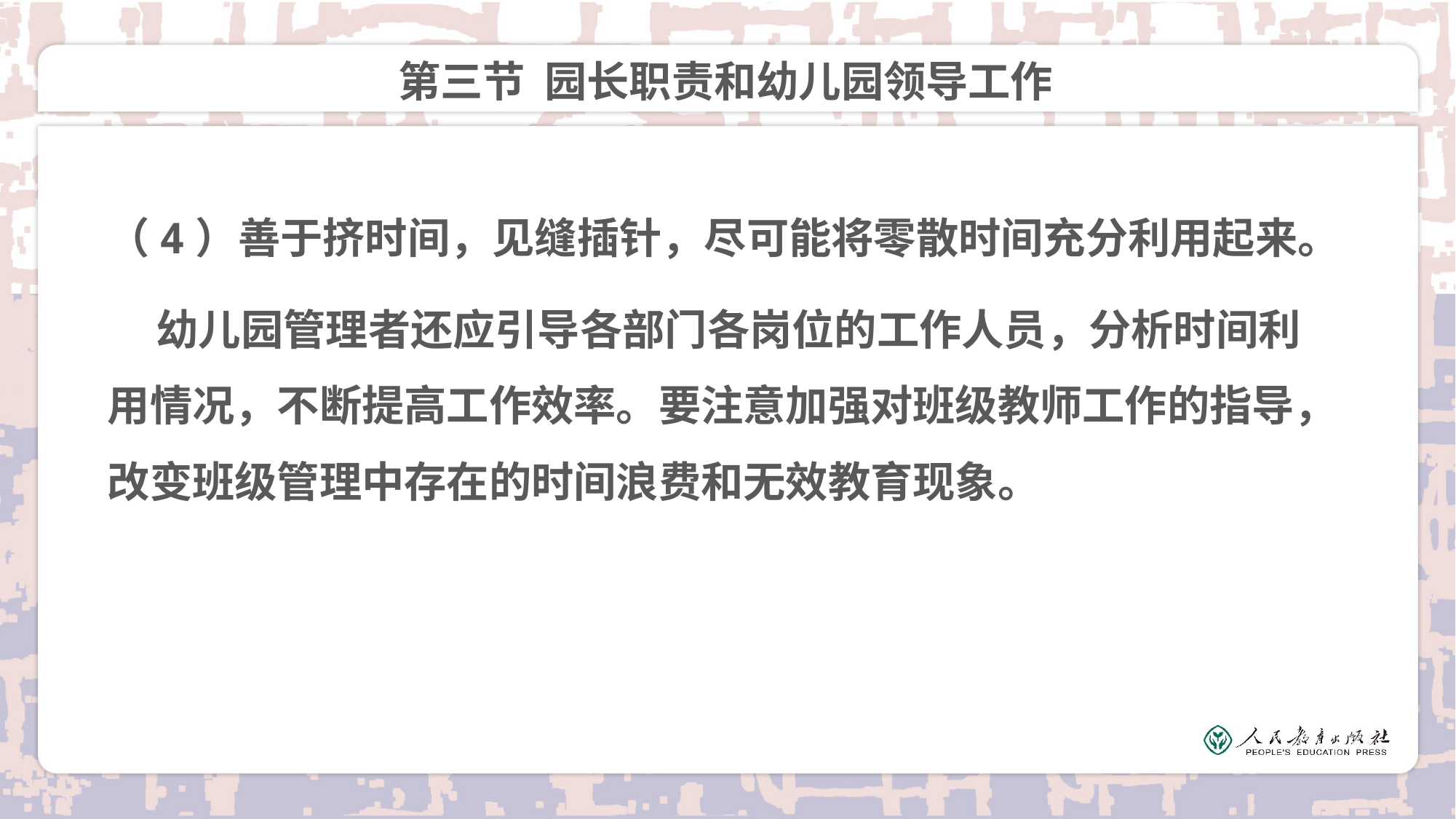

# 第三节  园长职责和幼儿园领导工作
（4）善于挤时间，见缝插针，尽可能将零散时间充分利用起来。
    幼儿园管理者还应引导各部门各岗位的工作人员，分析时间利用情况，不断提高工作效率。要注意加强对班级教师工作的指导，改变班级管理中存在的时间浪费和无效教育现象。